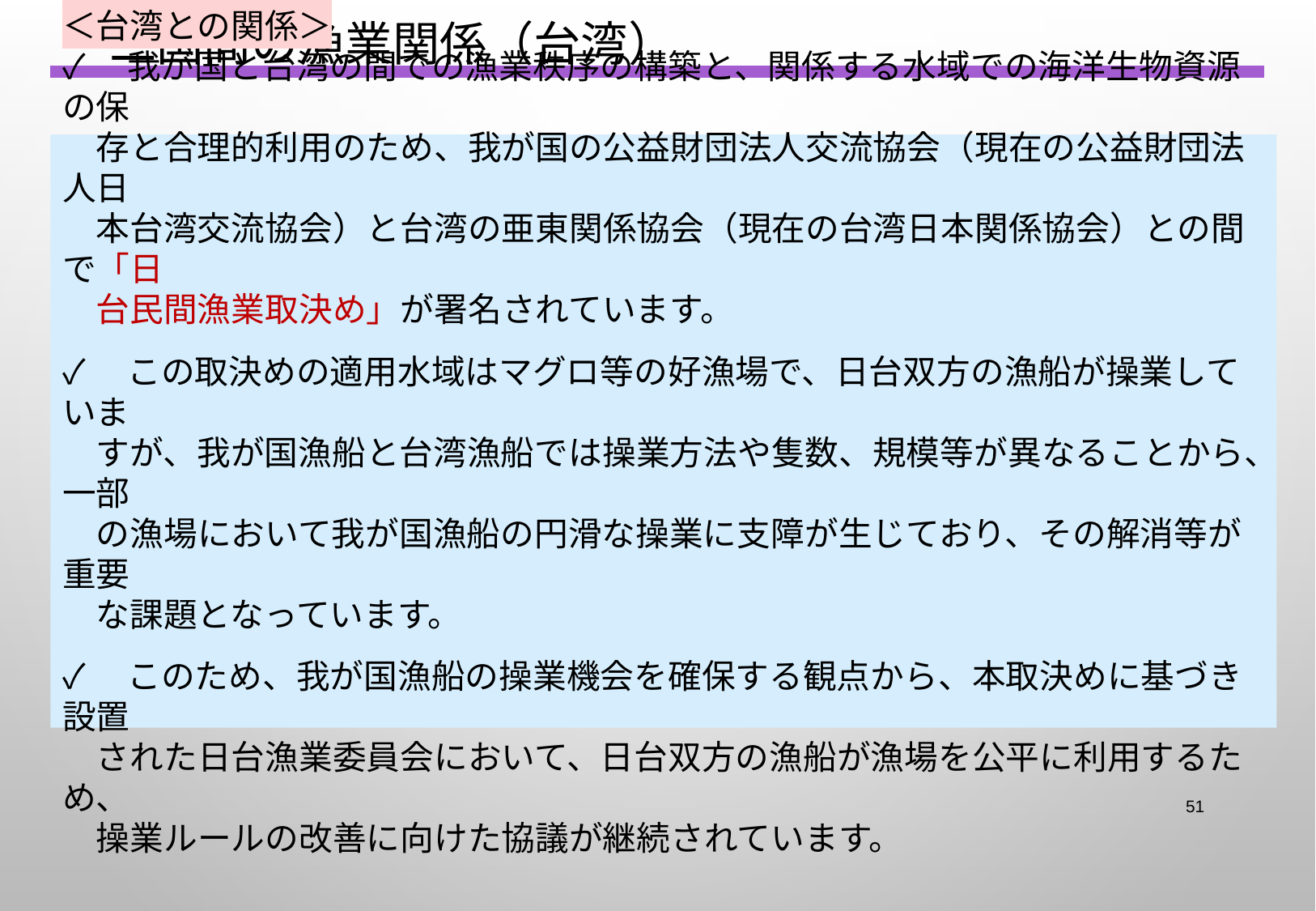

二国間の漁業関係（台湾）
＜台湾との関係＞
✓　我が国と台湾の間での漁業秩序の構築と、関係する水域での海洋生物資源の保
　存と合理的利用のため、我が国の公益財団法人交流協会（現在の公益財団法人日
　本台湾交流協会）と台湾の亜東関係協会（現在の台湾日本関係協会）との間で「日
　台民間漁業取決め」が署名されています。

✓　この取決めの適用水域はマグロ等の好漁場で、日台双方の漁船が操業していま
　すが、我が国漁船と台湾漁船では操業方法や隻数、規模等が異なることから、一部
　の漁場において我が国漁船の円滑な操業に支障が生じており、その解消等が重要
　な課題となっています。

✓　このため、我が国漁船の操業機会を確保する観点から、本取決めに基づき設置
　された日台漁業委員会において、日台双方の漁船が漁場を公平に利用するため、
　操業ルールの改善に向けた協議が継続されています。
# Ⅰ.●●
51